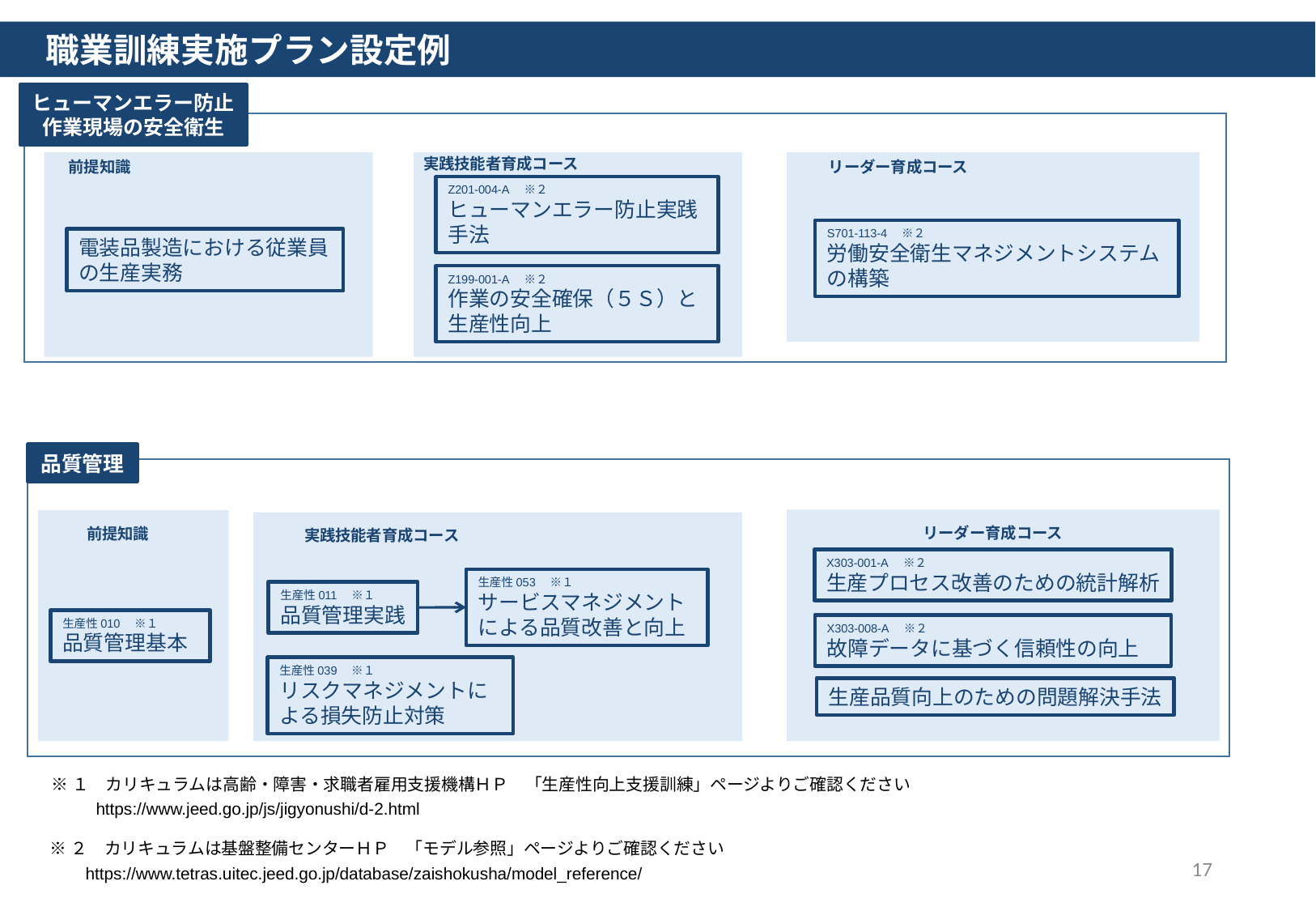

職業訓練実施プラン設定例
ヒューマンエラー防止
作業現場の安全衛生

実践技能者育成コース
前提知識
リーダー育成コース

Z201-004-A　※２
ヒューマンエラー防止実践手法
S701-113-4　※２
労働安全衛生マネジメントシステムの構築
電装品製造における従業員の生産実務
Z199-001-A　※２
作業の安全確保（５Ｓ）と生産性向上
品質管理

前提知識
リーダー育成コース
実践技能者育成コース
X303-001-A　※２
生産プロセス改善のための統計解析
生産性053　※１
サービスマネジメントによる品質改善と向上
生産性011　※１
品質管理実践
生産性010　※１
品質管理基本
X303-008-A　※２
故障データに基づく信頼性の向上
生産性039　※１
リスクマネジメントによる損失防止対策
生産品質向上のための問題解決手法
※１　カリキュラムは高齢・障害・求職者雇用支援機構ＨＰ　「生産性向上支援訓練」ページよりご確認ください
https://www.jeed.go.jp/js/jigyonushi/d-2.html
※２　カリキュラムは基盤整備センターＨＰ　「モデル参照」ページよりご確認ください
https://www.tetras.uitec.jeed.go.jp/database/zaishokusha/model_reference/
17